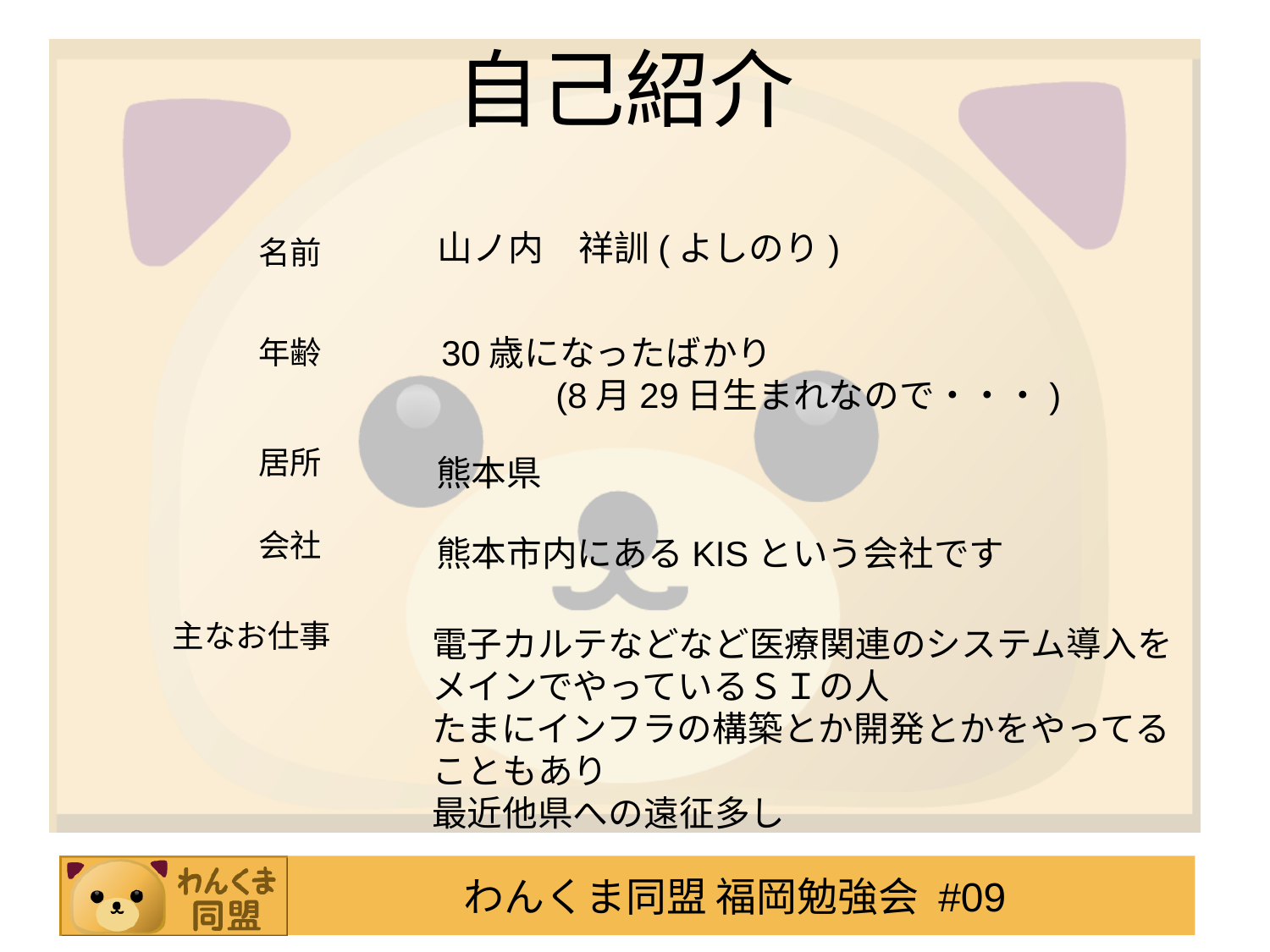

# 自己紹介

山ノ内　祥訓(よしのり)
名前
30歳になったばかり
　　　(8月29日生まれなので・・・)
年齢
居所
熊本県
会社
熊本市内にあるKISという会社です
主なお仕事
電子カルテなどなど医療関連のシステム導入を
メインでやっているＳＩの人
たまにインフラの構築とか開発とかをやってる
こともあり
最近他県への遠征多し